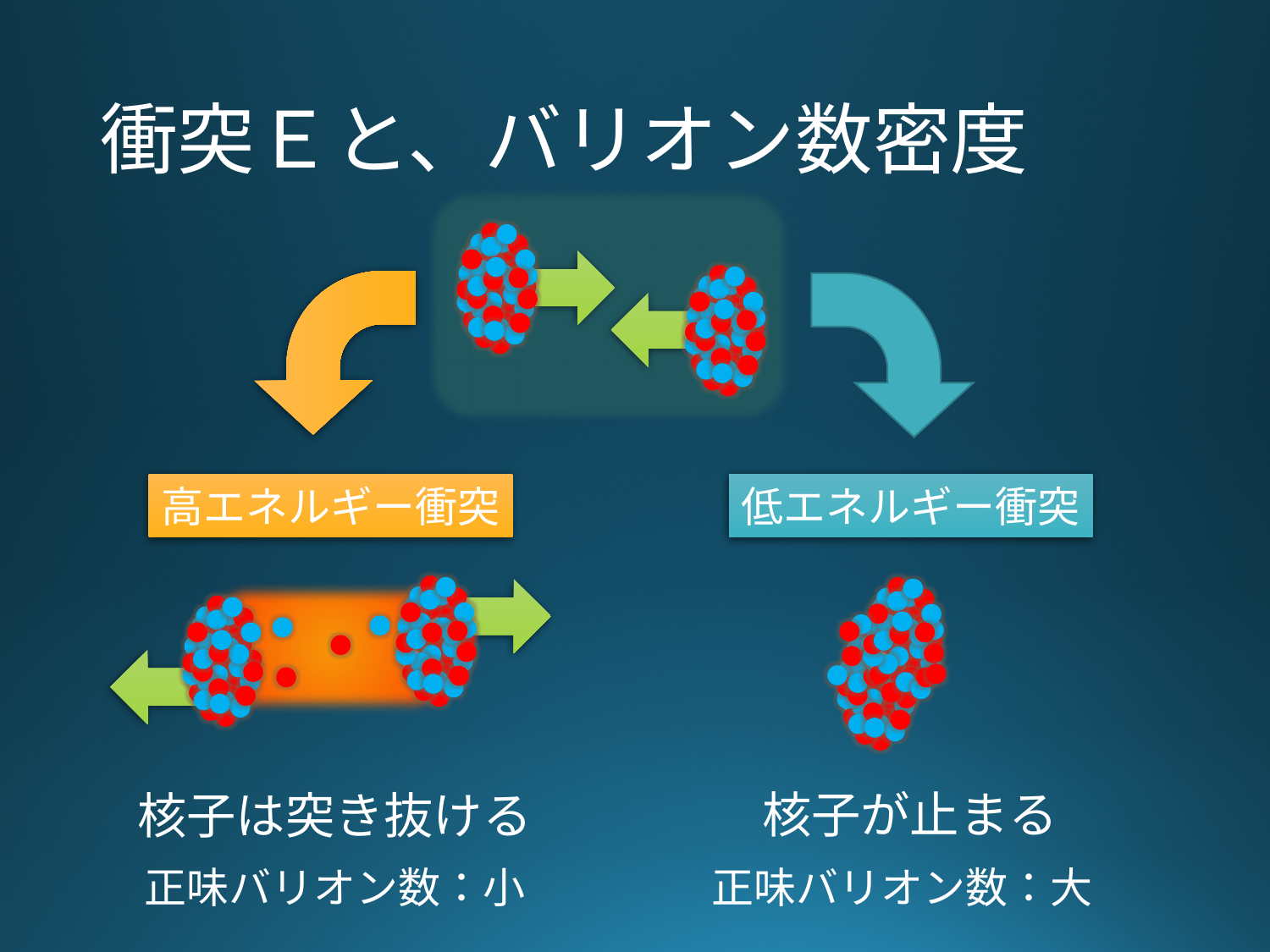

# 衝突Ｅと、バリオン数密度

高エネルギー衝突

核子は突き抜ける
正味バリオン数：小

低エネルギー衝突

核子が止まる
正味バリオン数：大